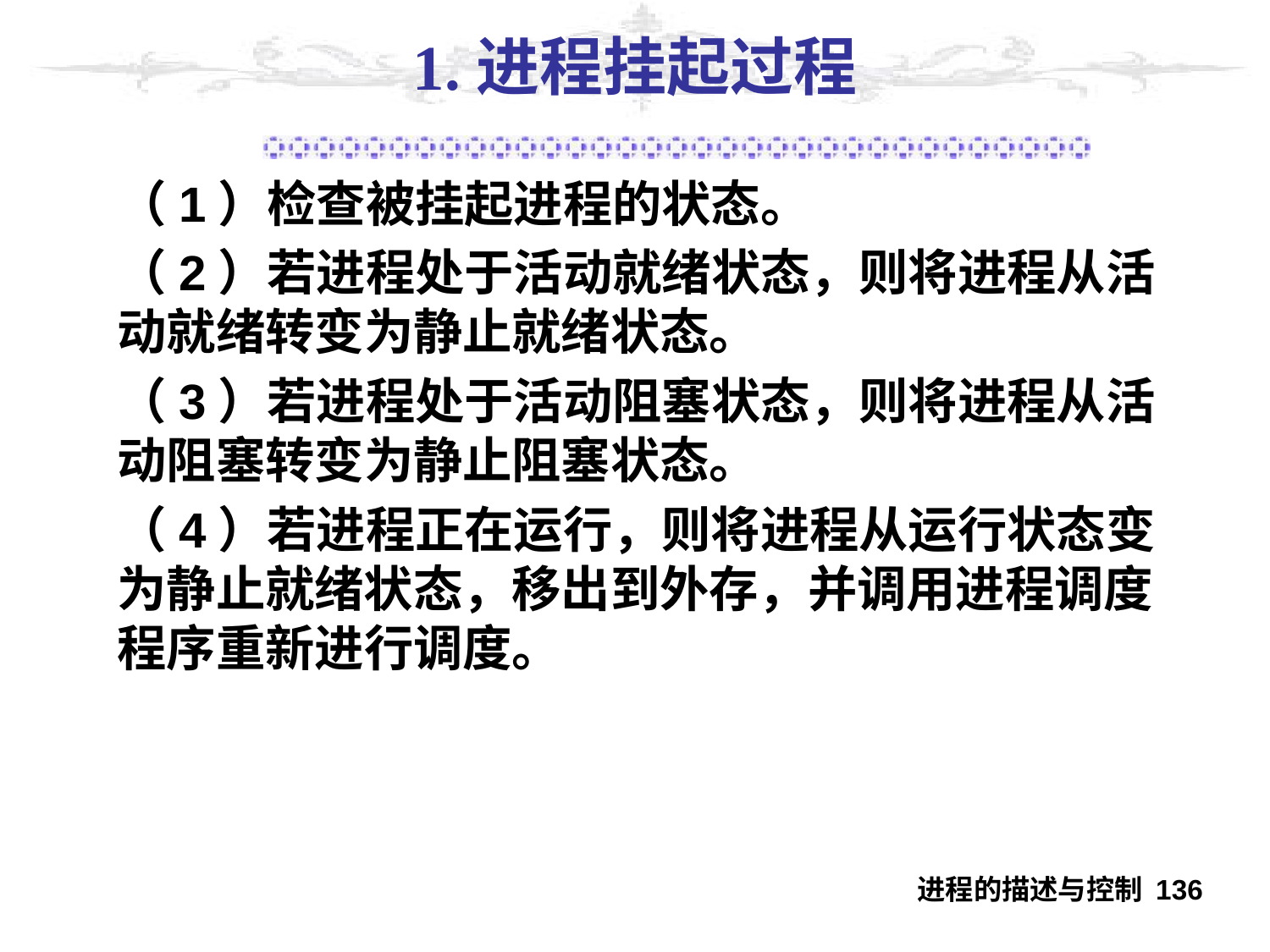

# 1.进程挂起过程
（1）检查被挂起进程的状态。
（2）若进程处于活动就绪状态，则将进程从活动就绪转变为静止就绪状态。
（3）若进程处于活动阻塞状态，则将进程从活动阻塞转变为静止阻塞状态。
（4）若进程正在运行，则将进程从运行状态变为静止就绪状态，移出到外存，并调用进程调度程序重新进行调度。